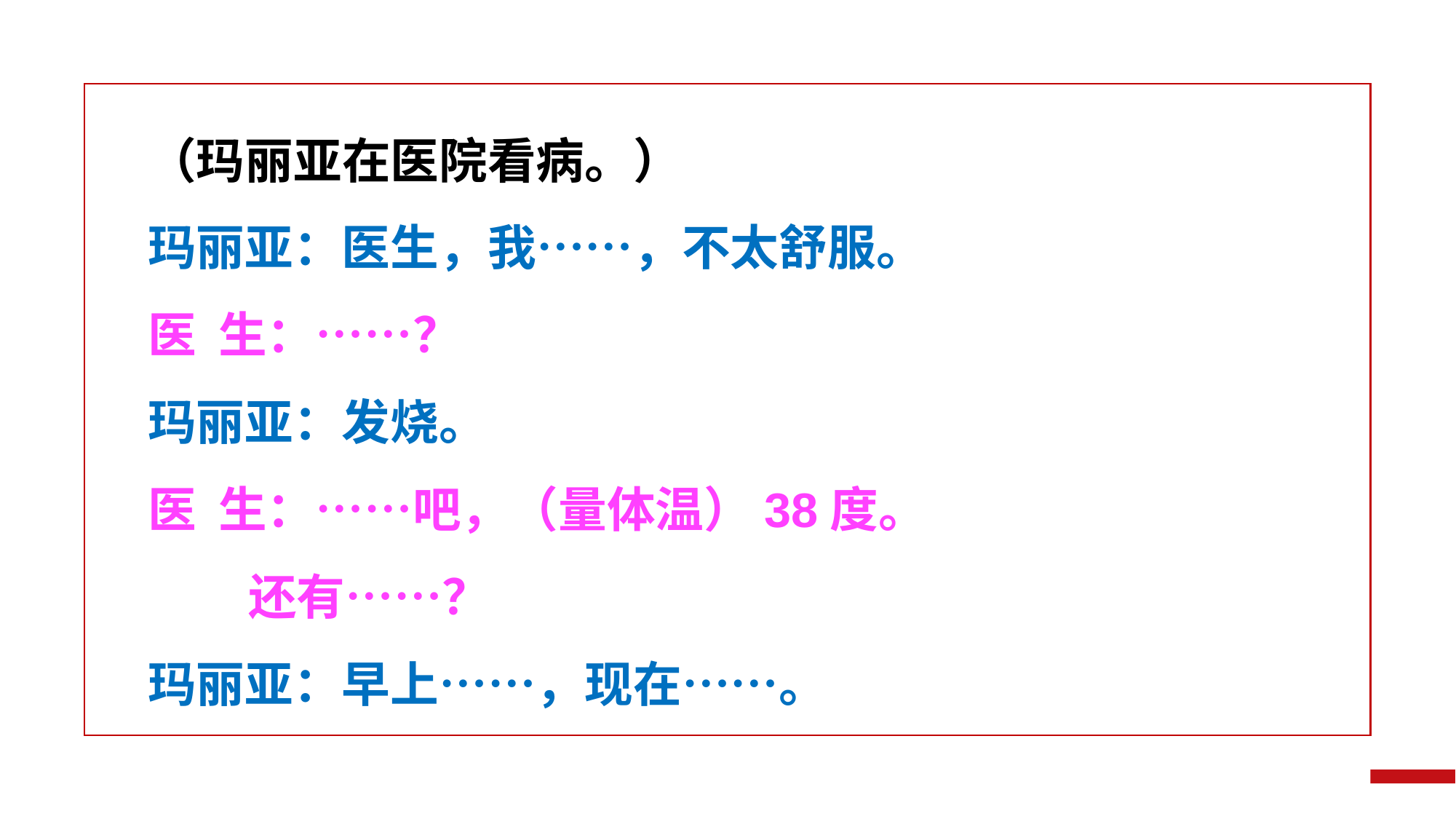

（玛丽亚在医院看病。）
玛丽亚：医生，我……，不太舒服。
医  生：……？
玛丽亚：发烧。
医  生：……吧，（量体温）38度。
        还有……？
玛丽亚：早上……，现在……。